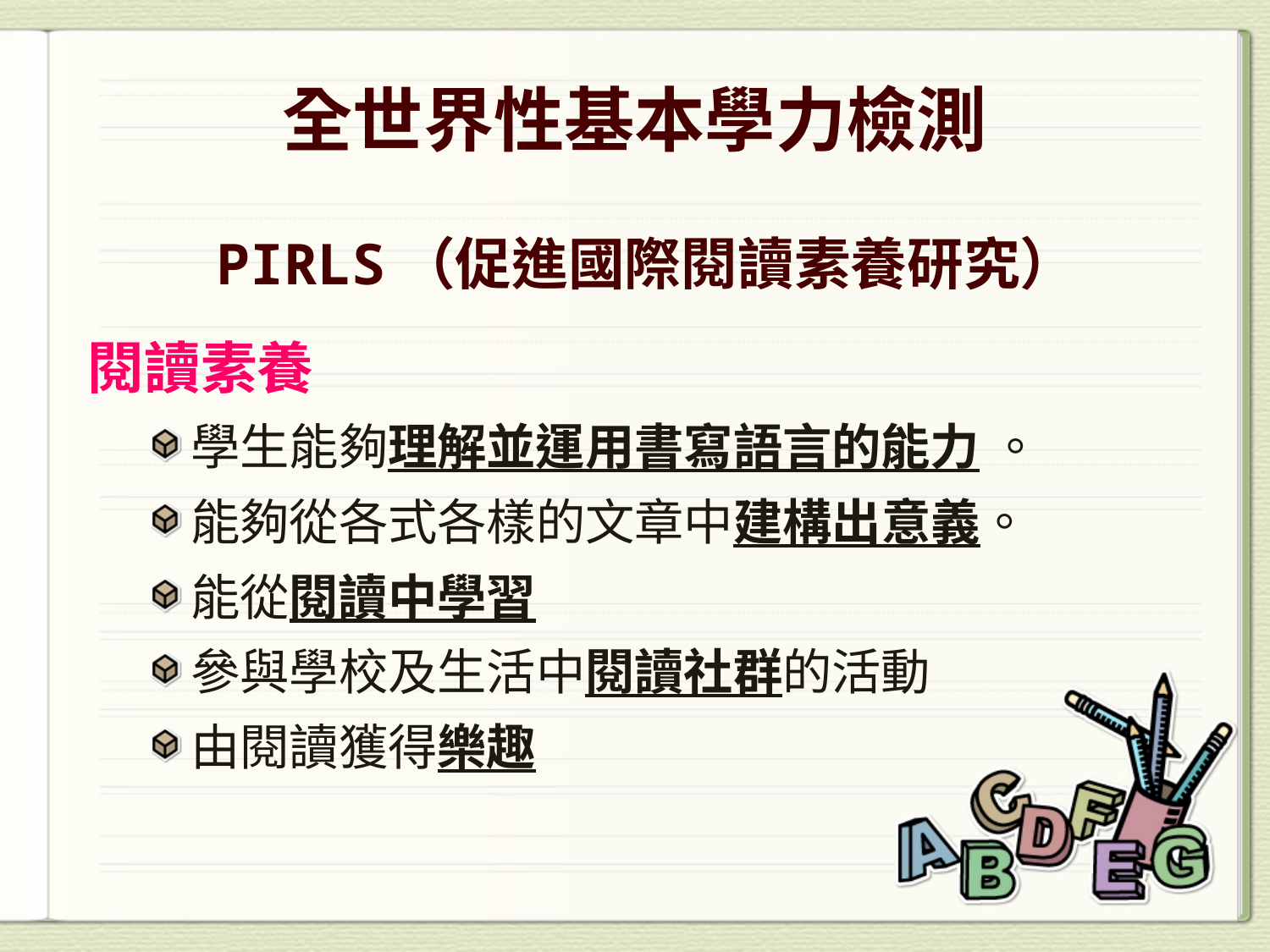

全世界性基本學力檢測
PIRLS（促進國際閱讀素養研究）
閱讀素養
學生能夠理解並運用書寫語言的能力 。
能夠從各式各樣的文章中建構出意義。
能從閱讀中學習
參與學校及生活中閱讀社群的活動
由閱讀獲得樂趣